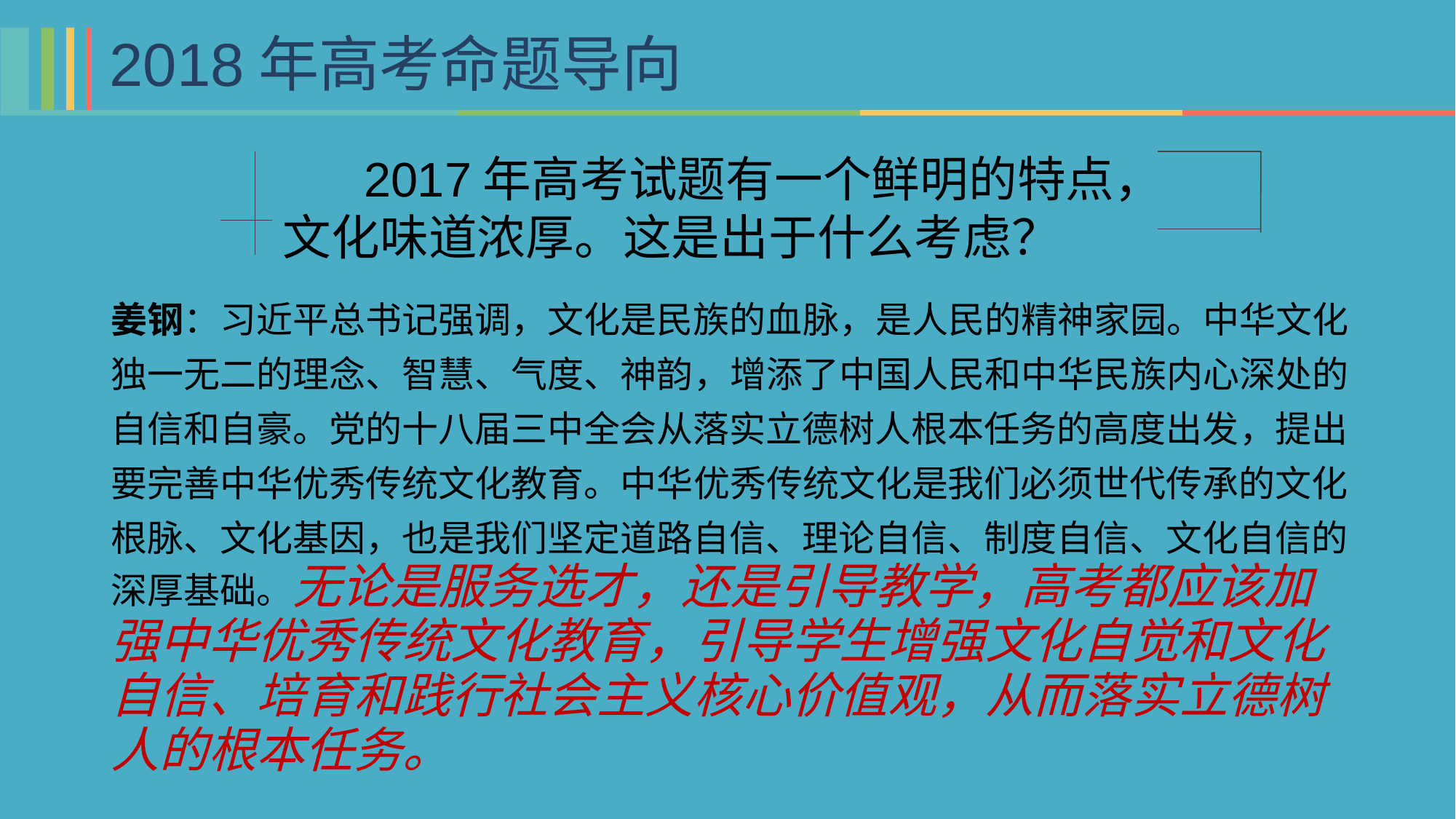

2018年高考命题导向

      2017年高考试题有一个鲜明的特点，文化味道浓厚。这是出于什么考虑？
姜钢：习近平总书记强调，文化是民族的血脉，是人民的精神家园。中华文化独一无二的理念、智慧、气度、神韵，增添了中国人民和中华民族内心深处的自信和自豪。党的十八届三中全会从落实立德树人根本任务的高度出发，提出要完善中华优秀传统文化教育。中华优秀传统文化是我们必须世代传承的文化根脉、文化基因，也是我们坚定道路自信、理论自信、制度自信、文化自信的深厚基础。无论是服务选才，还是引导教学，高考都应该加强中华优秀传统文化教育，引导学生增强文化自觉和文化自信、培育和践行社会主义核心价值观，从而落实立德树人的根本任务。